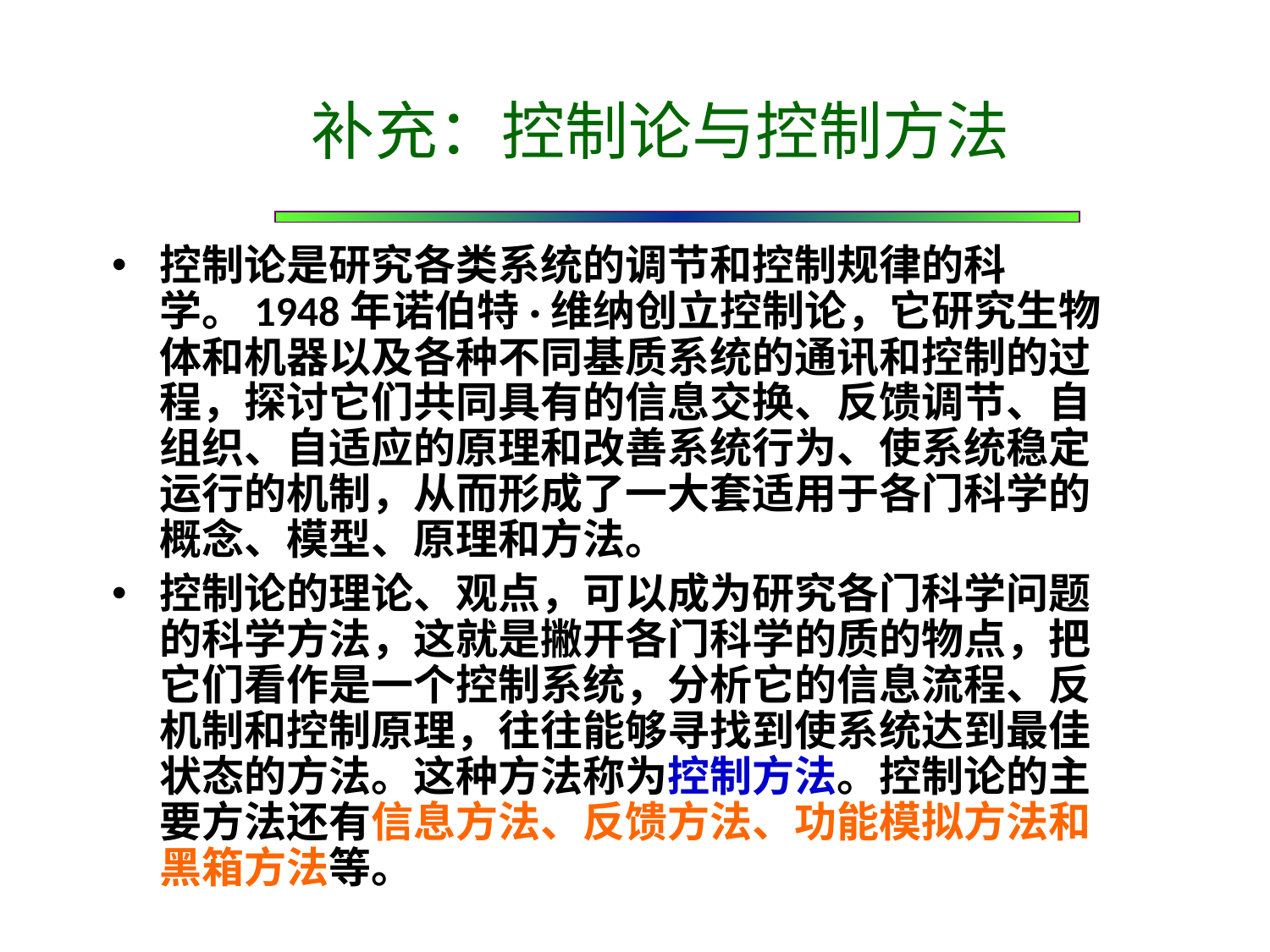

# 补充：控制论与控制方法

控制论是研究各类系统的调节和控制规律的科学。1948年诺伯特·维纳创立控制论，它研究生物体和机器以及各种不同基质系统的通讯和控制的过程，探讨它们共同具有的信息交换、反馈调节、自组织、自适应的原理和改善系统行为、使系统稳定运行的机制，从而形成了一大套适用于各门科学的概念、模型、原理和方法。
控制论的理论、观点，可以成为研究各门科学问题的科学方法，这就是撇开各门科学的质的物点，把它们看作是一个控制系统，分析它的信息流程、反机制和控制原理，往往能够寻找到使系统达到最佳状态的方法。这种方法称为控制方法。控制论的主要方法还有信息方法、反馈方法、功能模拟方法和黑箱方法等。